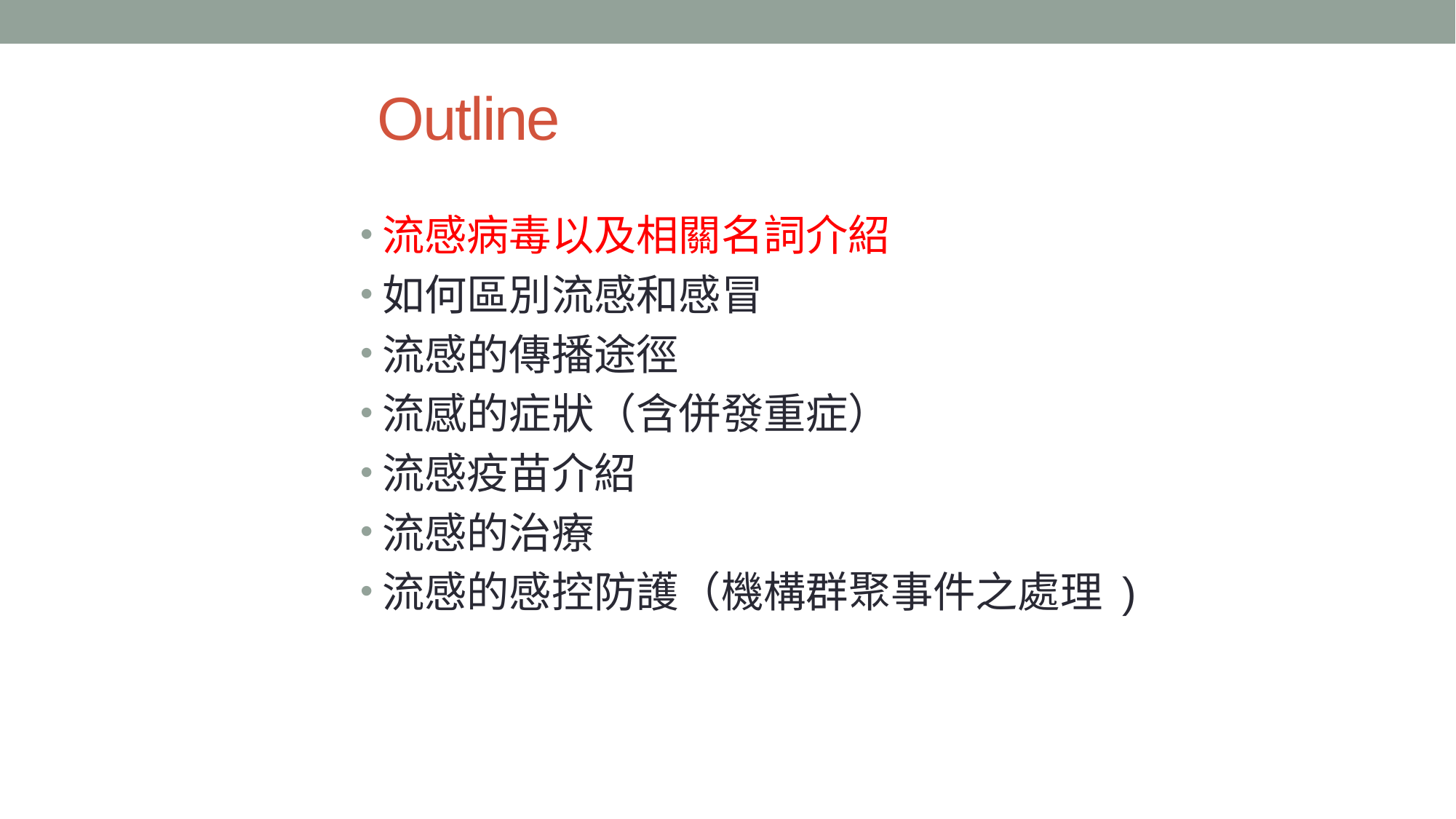

# Outline
流感病毒以及相關名詞介紹
如何區別流感和感冒
流感的傳播途徑
流感的症狀（含併發重症）
流感疫苗介紹
流感的治療
流感的感控防護（機構群聚事件之處理 )